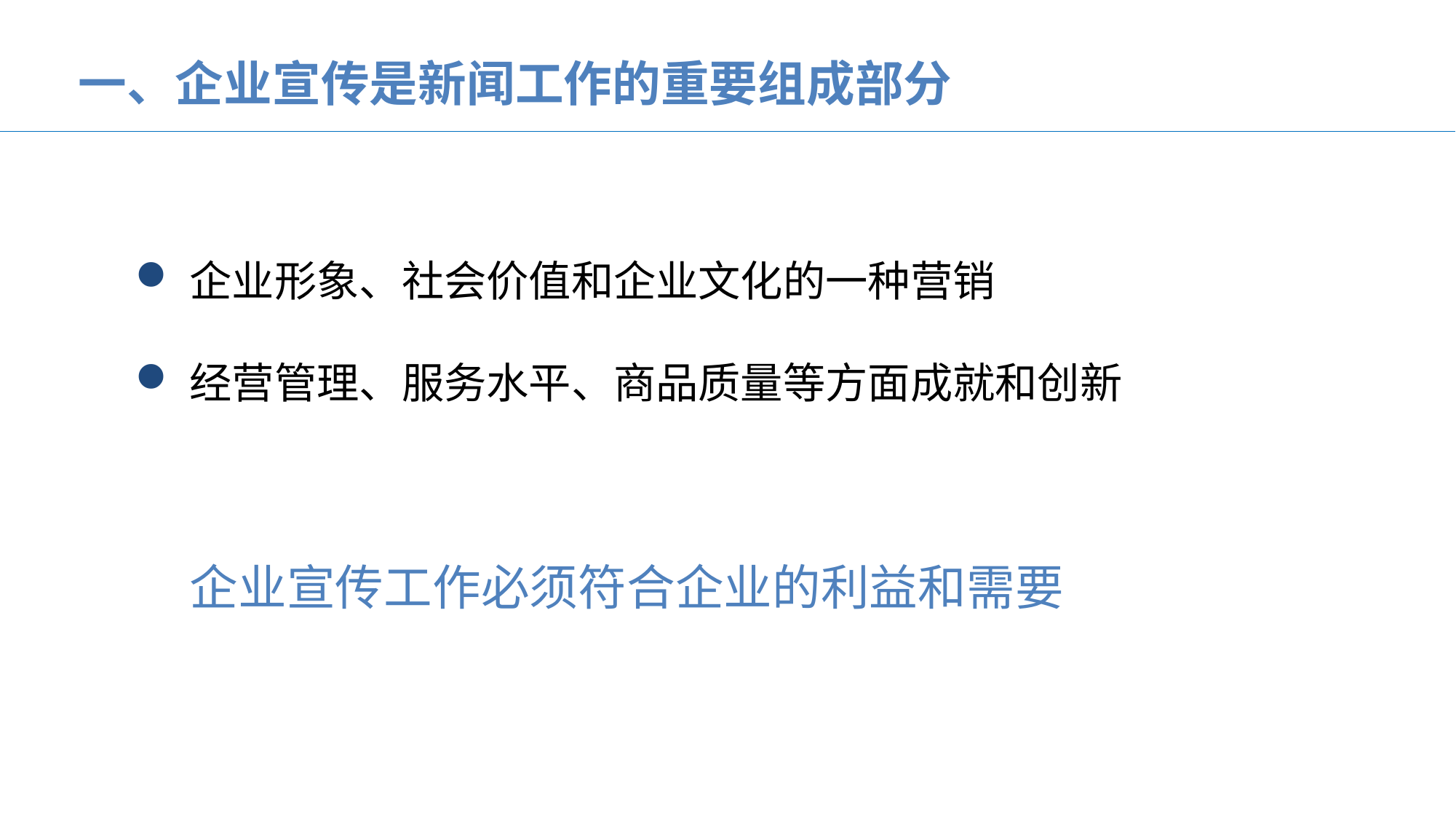

一、企业宣传是新闻工作的重要组成部分

企业形象、社会价值和企业文化的一种营销

经营管理、服务水平、商品质量等方面成就和创新

企业宣传工作必须符合企业的利益和需要